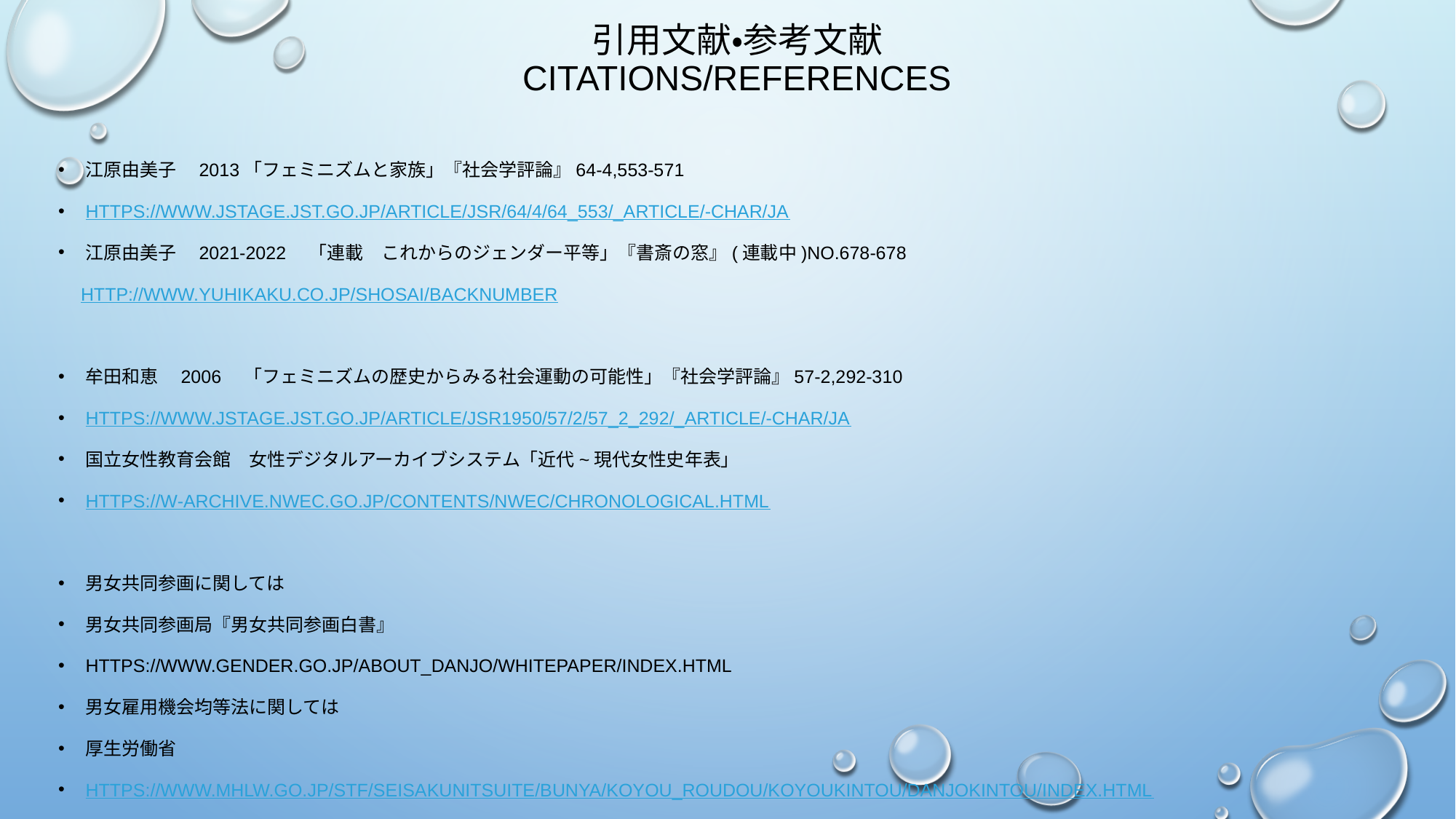

# 引用文献・参考文献 Citations/references
江原由美子　2013「フェミニズムと家族」『社会学評論』64-4,553-571
https://www.jstage.jst.go.jp/article/jsr/64/4/64_553/_article/-char/ja
江原由美子　2021-2022　「連載　これからのジェンダー平等」『書斎の窓』(連載中)No.678-678
　http://www.yuhikaku.co.jp/shosai/backnumber

牟田和恵　2006　「フェミニズムの歴史からみる社会運動の可能性」『社会学評論』57-2,292-310
https://www.jstage.jst.go.jp/article/jsr1950/57/2/57_2_292/_article/-char/ja
国立女性教育会館　女性デジタルアーカイブシステム「近代~現代女性史年表」
https://w-archive.nwec.go.jp/contents/nwec/chronological.html

男女共同参画に関しては
男女共同参画局『男女共同参画白書』
https://www.gender.go.jp/about_danjo/whitepaper/index.html
男女雇用機会均等法に関しては
厚生労働省
https://www.mhlw.go.jp/stf/seisakunitsuite/bunya/koyou_roudou/koyoukintou/danjokintou/index.html